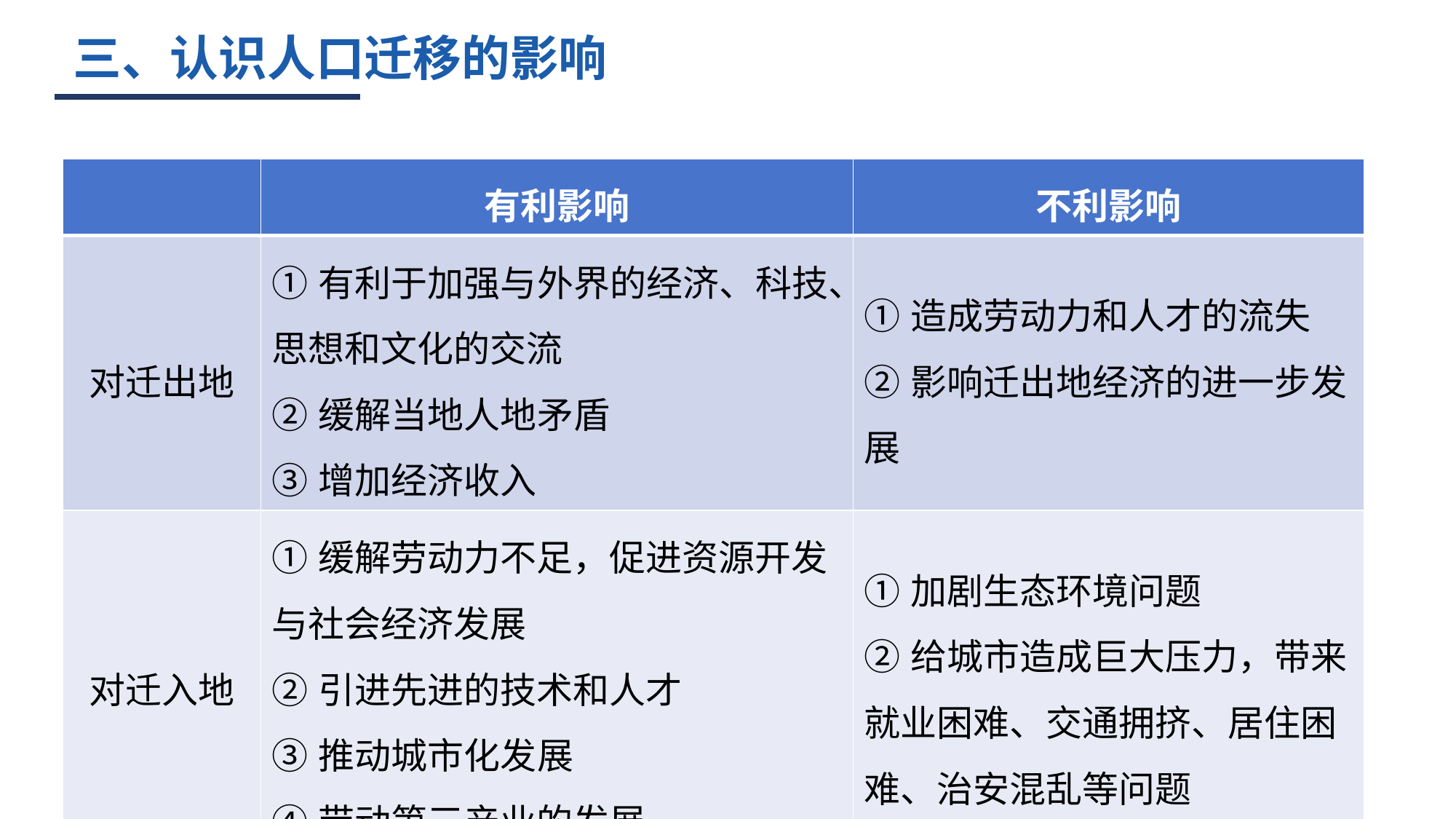

三、认识人口迁移的影响
|  | 有利影响 | 不利影响 |
| --- | --- | --- |
| 对迁出地 | ①有利于加强与外界的经济、科技、思想和文化的交流 ②缓解当地人地矛盾 ③增加经济收入 | ①造成劳动力和人才的流失 ②影响迁出地经济的进一步发展 |
| 对迁入地 | ①缓解劳动力不足，促进资源开发与社会经济发展 ②引进先进的技术和人才 ③推动城市化发展 ④带动第三产业的发展 | ①加剧生态环境问题 ②给城市造成巨大压力，带来就业困难、交通拥挤、居住困难、治安混乱等问题 |